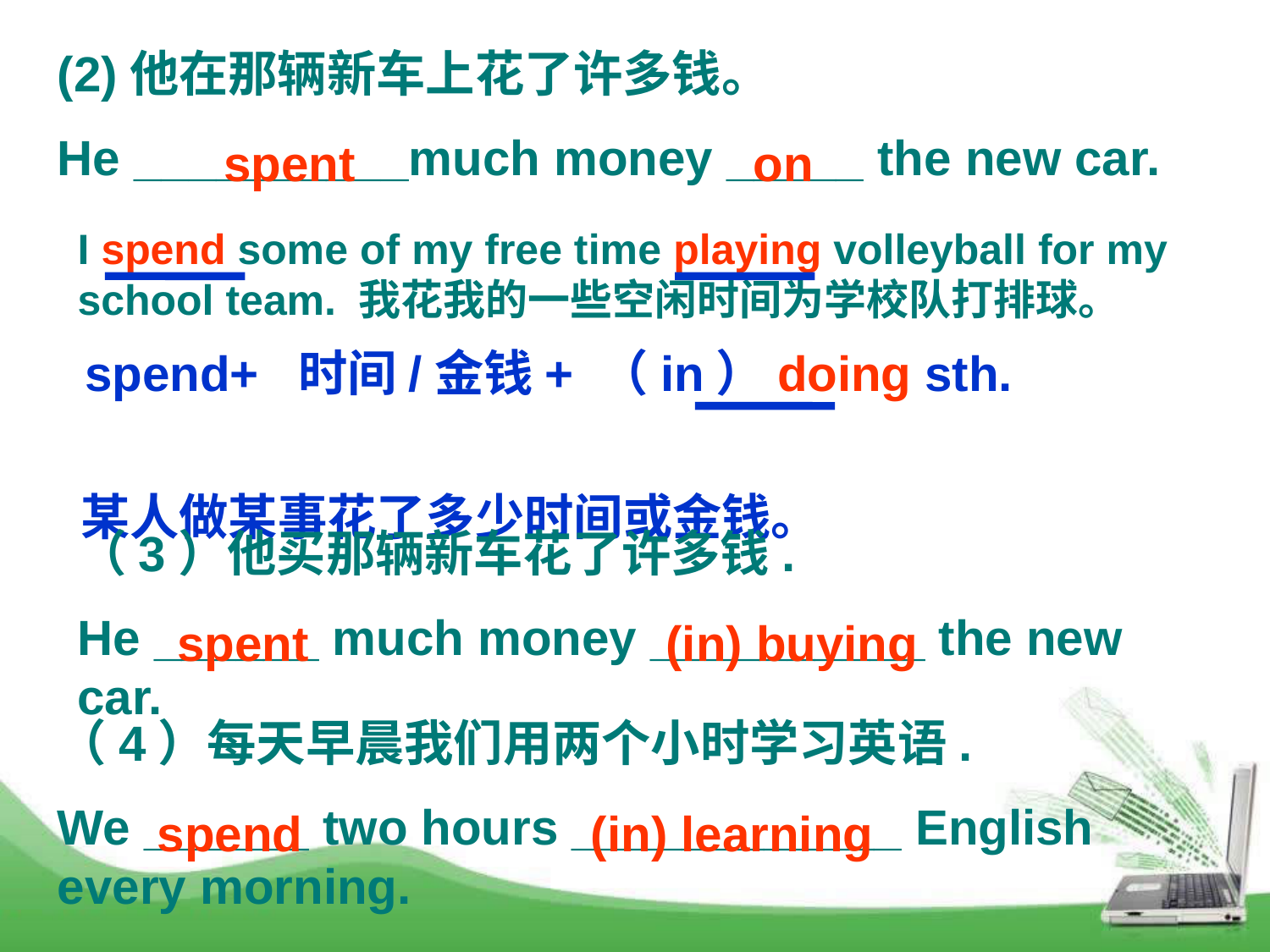

(2)他在那辆新车上花了许多钱。
He __________much money _____ the new car.
       spent                             on
I spend some of my free time playing volleyball for my school team. 我花我的一些空闲时间为学校队打排球。

  spend+  时间/金钱+ （in）doing sth.
 某人做某事花了多少时间或金钱。

（3）他买那辆新车花了许多钱.
He ______ much money __________ the new car.
spent                          (in) buying
（4）每天早晨我们用两个小时学习英语.
We ______ two hours ____________ English every morning.
spend                     (in) learning